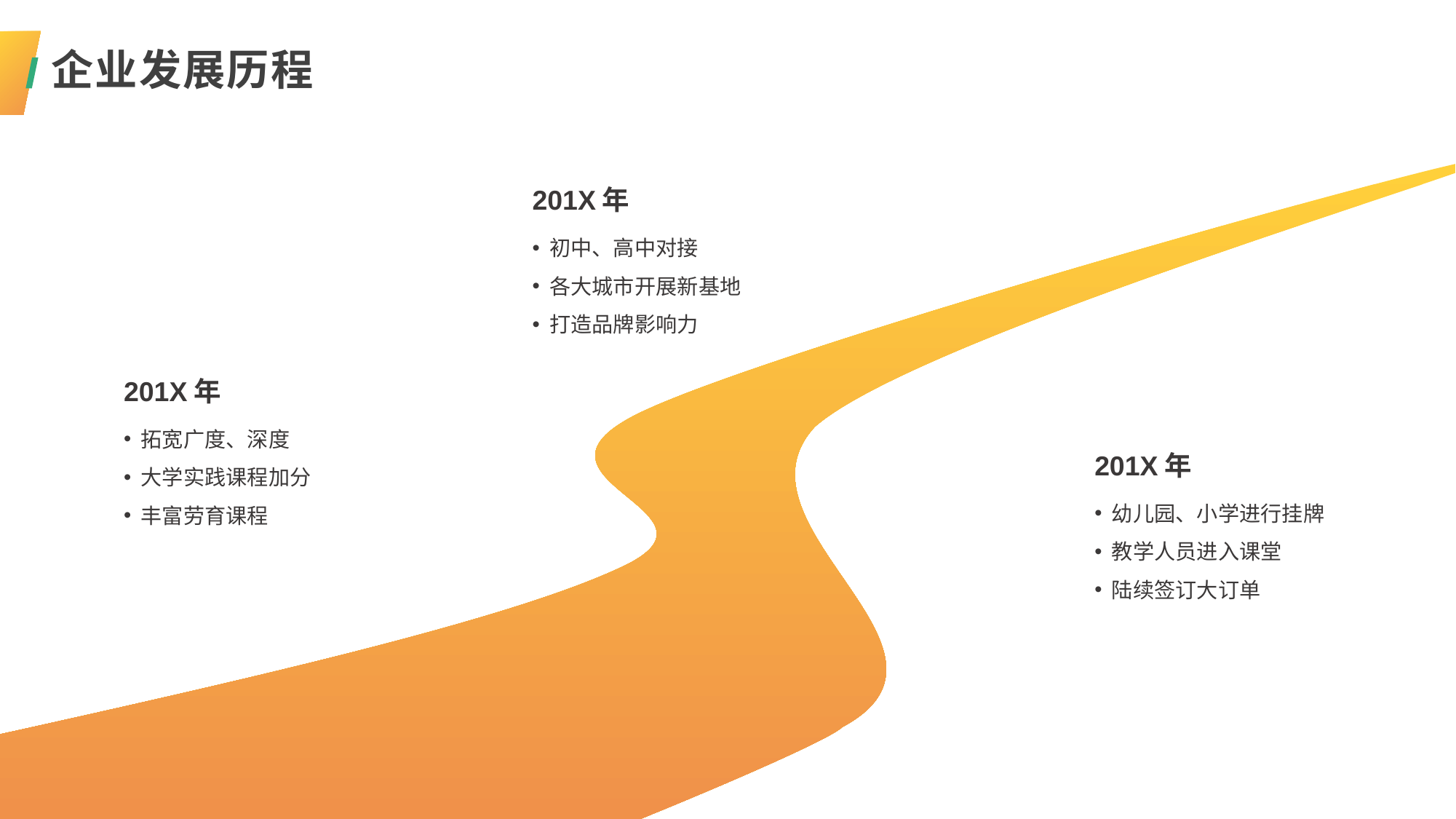

企业发展历程

201X年
初中、高中对接
各大城市开展新基地
打造品牌影响力
201X年
拓宽广度、深度
大学实践课程加分
丰富劳育课程
201X年
幼儿园、小学进行挂牌
教学人员进入课堂
陆续签订大订单